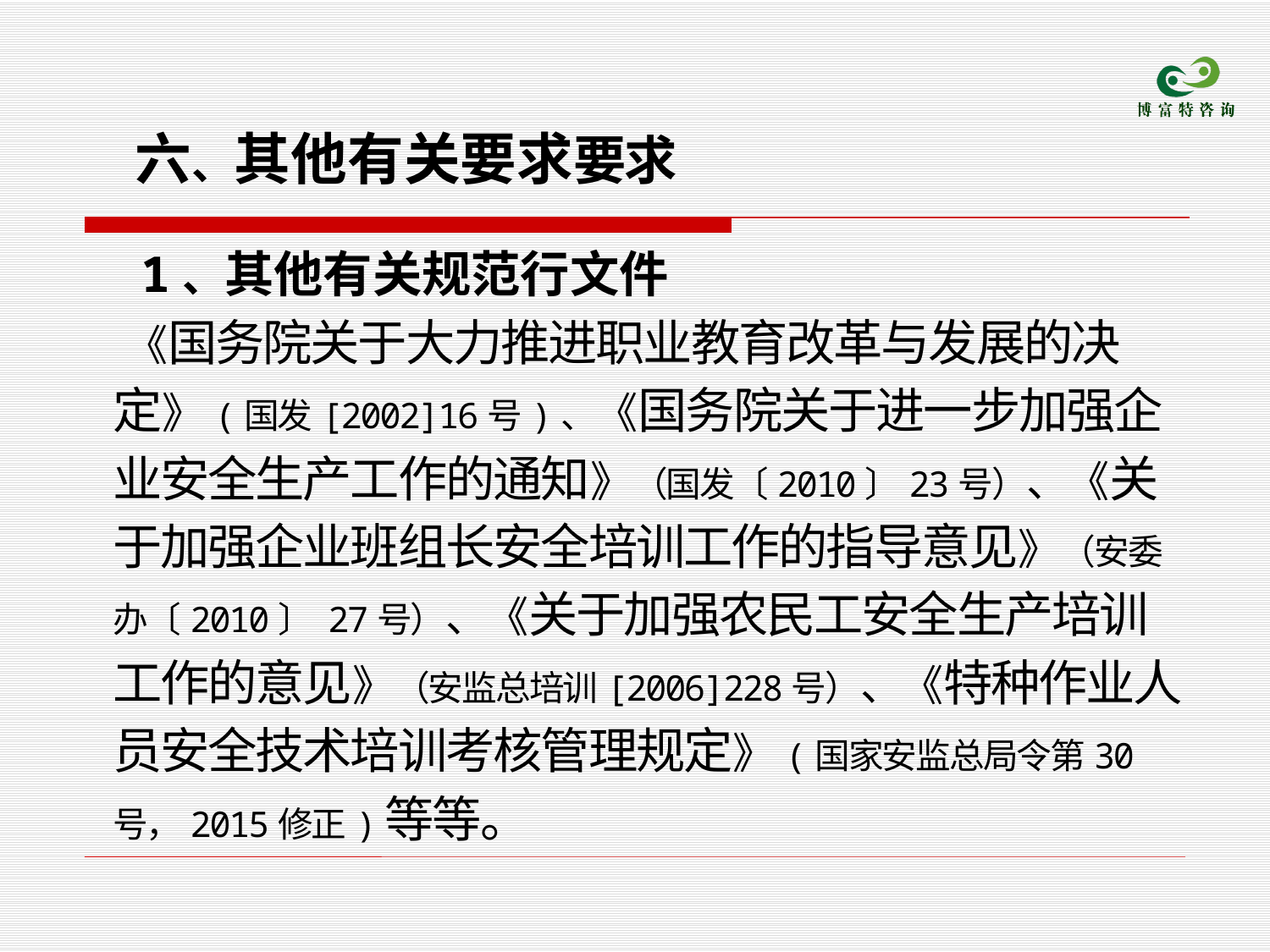

六、其他有关要求要求
　      1、其他有关规范行文件
      《国务院关于大力推进职业教育改革与发展的决定》(国发[2002]16号)、《国务院关于进一步加强企业安全生产工作的通知》（国发〔2010〕23号）、《关于加强企业班组长安全培训工作的指导意见》（安委办〔2010〕 27号）、《关于加强农民工安全生产培训工作的意见》（安监总培训[2006]228号）、《特种作业人员安全技术培训考核管理规定》(国家安监总局令第30号，2015修正)等等。